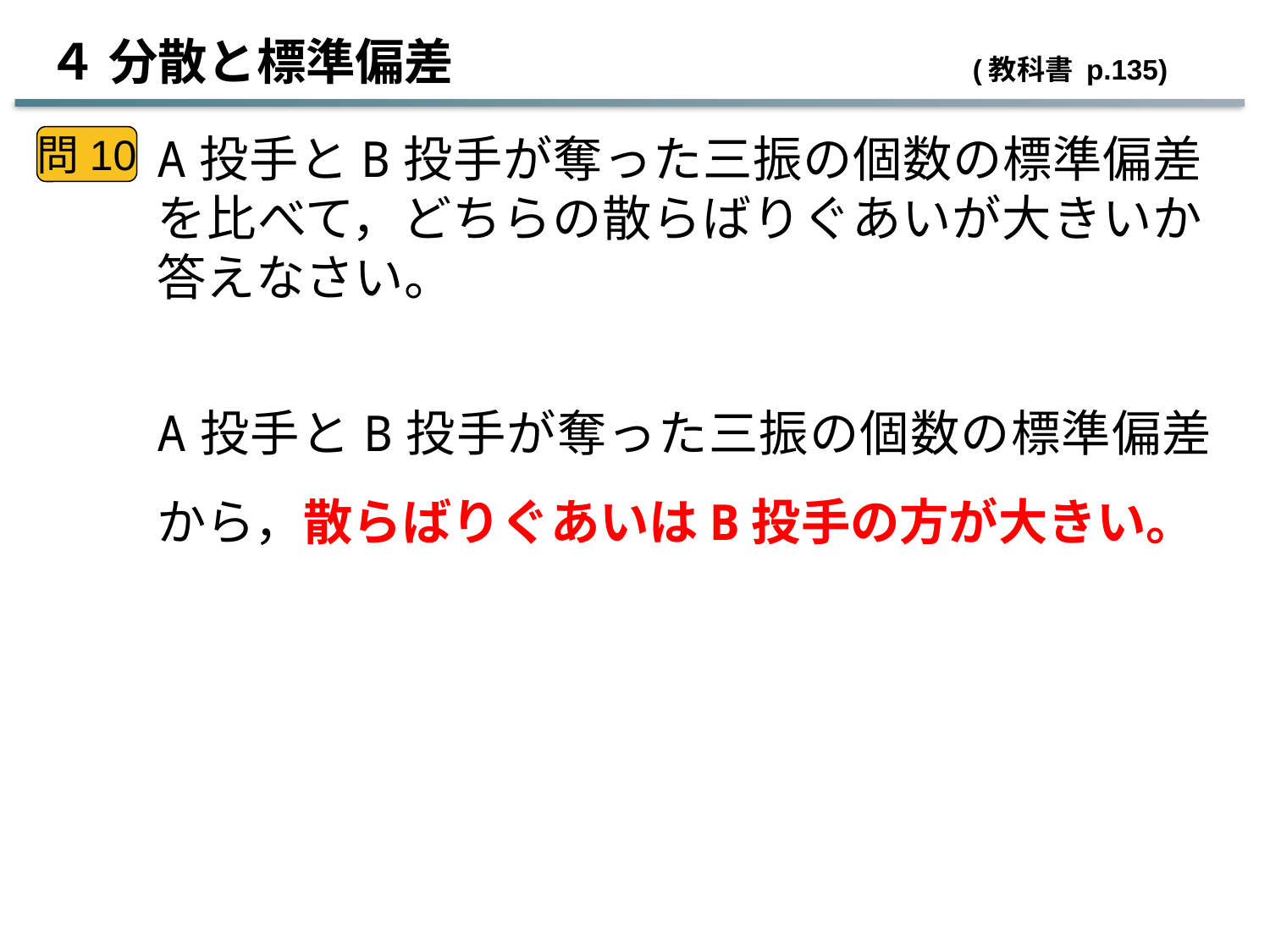

４ 分散と標準偏差　             　           　        (教科書 p.135)
A投手とB投手が奪った三振の個数の標準偏差を比べて，どちらの散らばりぐあいが大きいか答えなさい。
問10

A投手とB投手が奪った三振の個数の標準偏差から，散らばりぐあいはB投手の方が大きい。